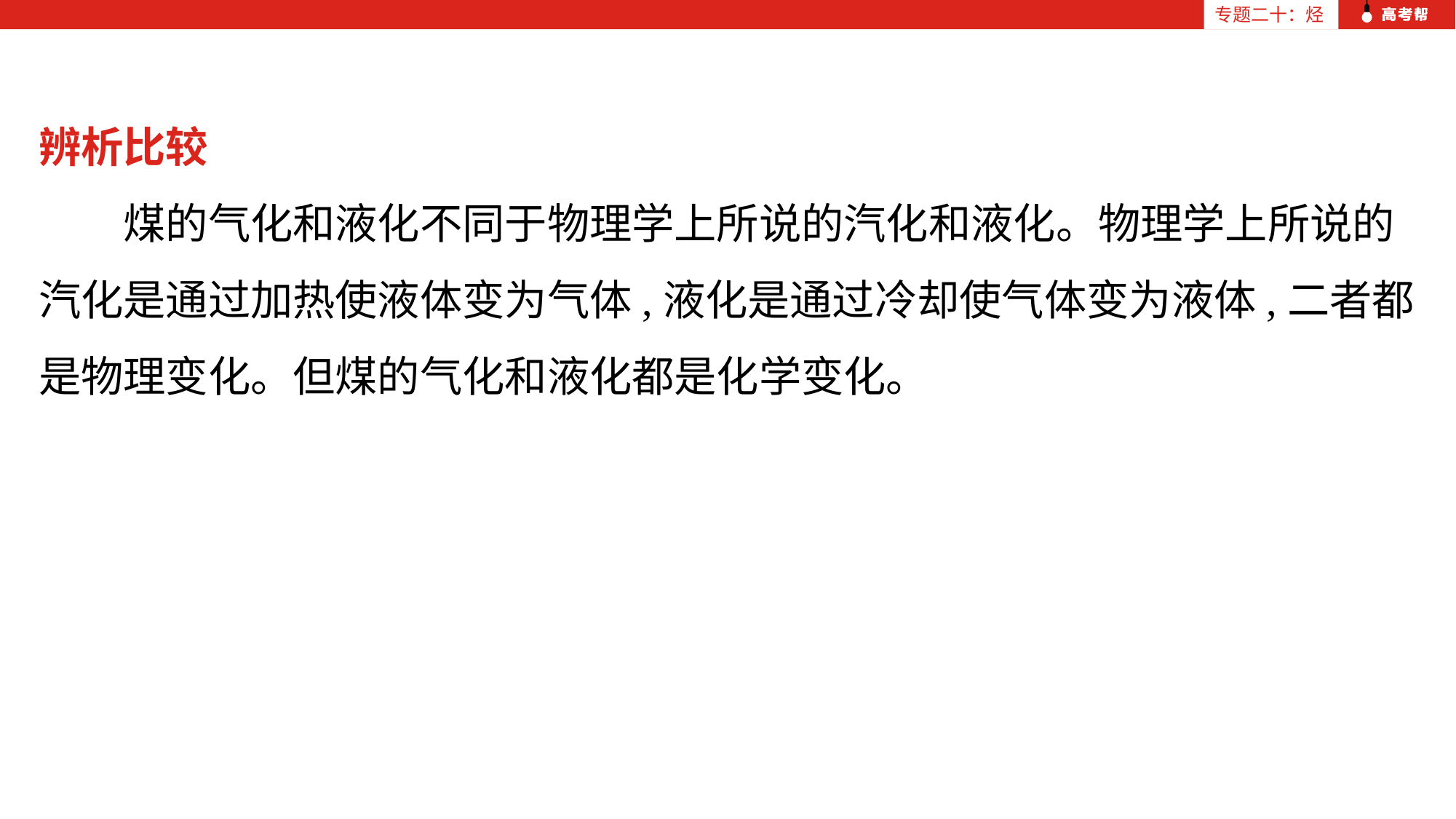

专题二十：烃
辨析比较
　　煤的气化和液化不同于物理学上所说的汽化和液化。物理学上所说的汽化是通过加热使液体变为气体,液化是通过冷却使气体变为液体,二者都是物理变化。但煤的气化和液化都是化学变化。